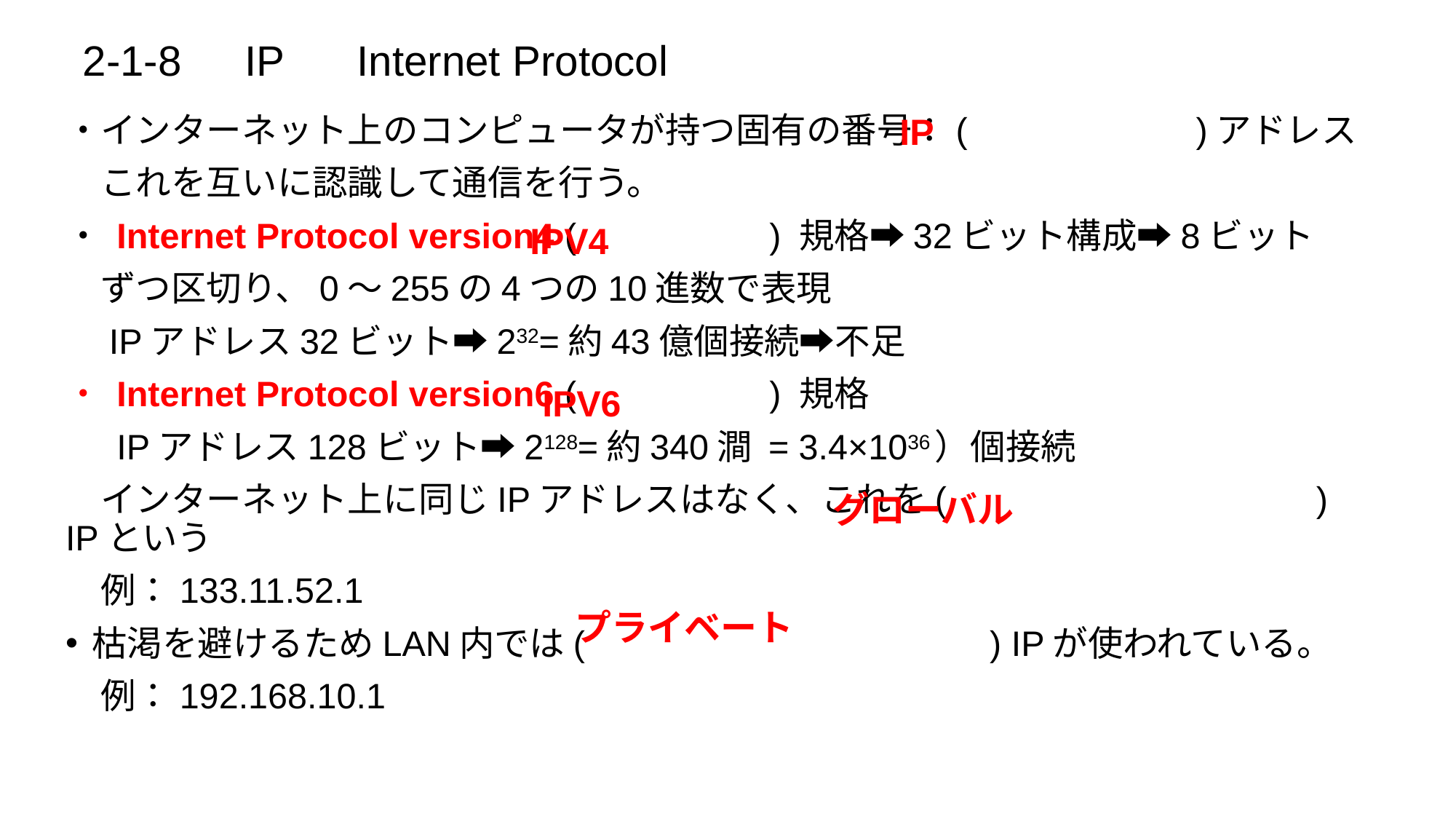

# 2-1-8　IP　 Internet Protocol
IP
・インターネット上のコンピュータが持つ固有の番号：(　　　　　　)アドレス
　これを互いに認識して通信を行う。
・ Internet Protocol version4 (　　　　　) 規格➡32ビット構成➡8ビット
　ずつ区切り、0～255の4つの10進数で表現
　IPアドレス32ビット➡232=約43億個接続➡不足
・ Internet Protocol version6 (　　　　　) 規格
　 IPアドレス128ビット➡2128=約340澗 = 3.4×1036）個接続
　インターネット上に同じIPアドレスはなく、これを(　　　　　　　　　　) IPという
　例：133.11.52.1
枯渇を避けるためLAN内では(　　　　　　　　　　　) IPが使われている。
　例：192.168.10.1

IPV4
IPV6
グローバル
プライベート